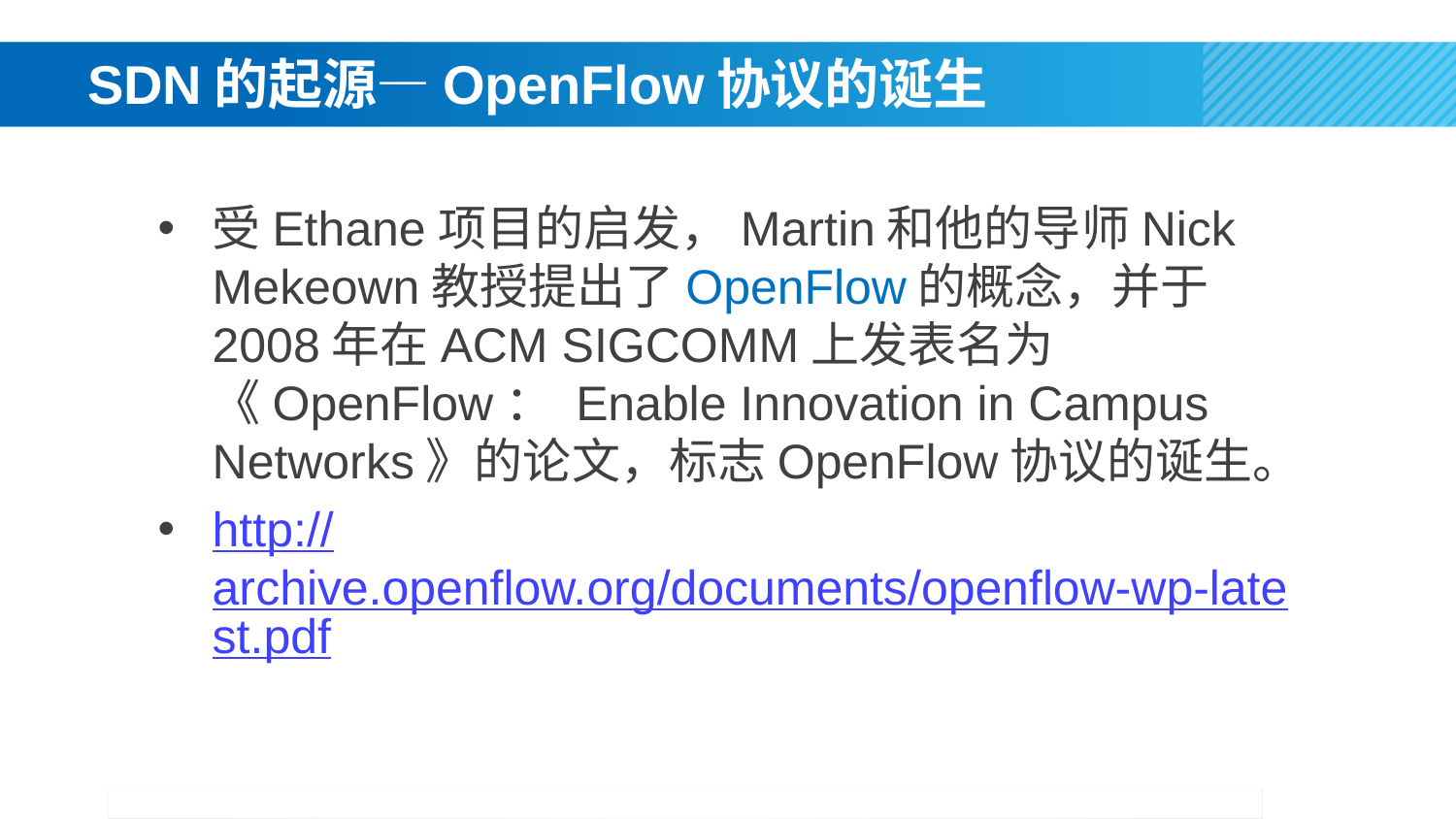

# SDN的起源—OpenFlow协议的诞生
受Ethane项目的启发，Martin和他的导师Nick Mekeown教授提出了OpenFlow的概念，并于2008年在ACM SIGCOMM上发表名为《OpenFlow： Enable Innovation in Campus Networks》的论文，标志OpenFlow协议的诞生。
http://archive.openflow.org/documents/openflow-wp-latest.pdf